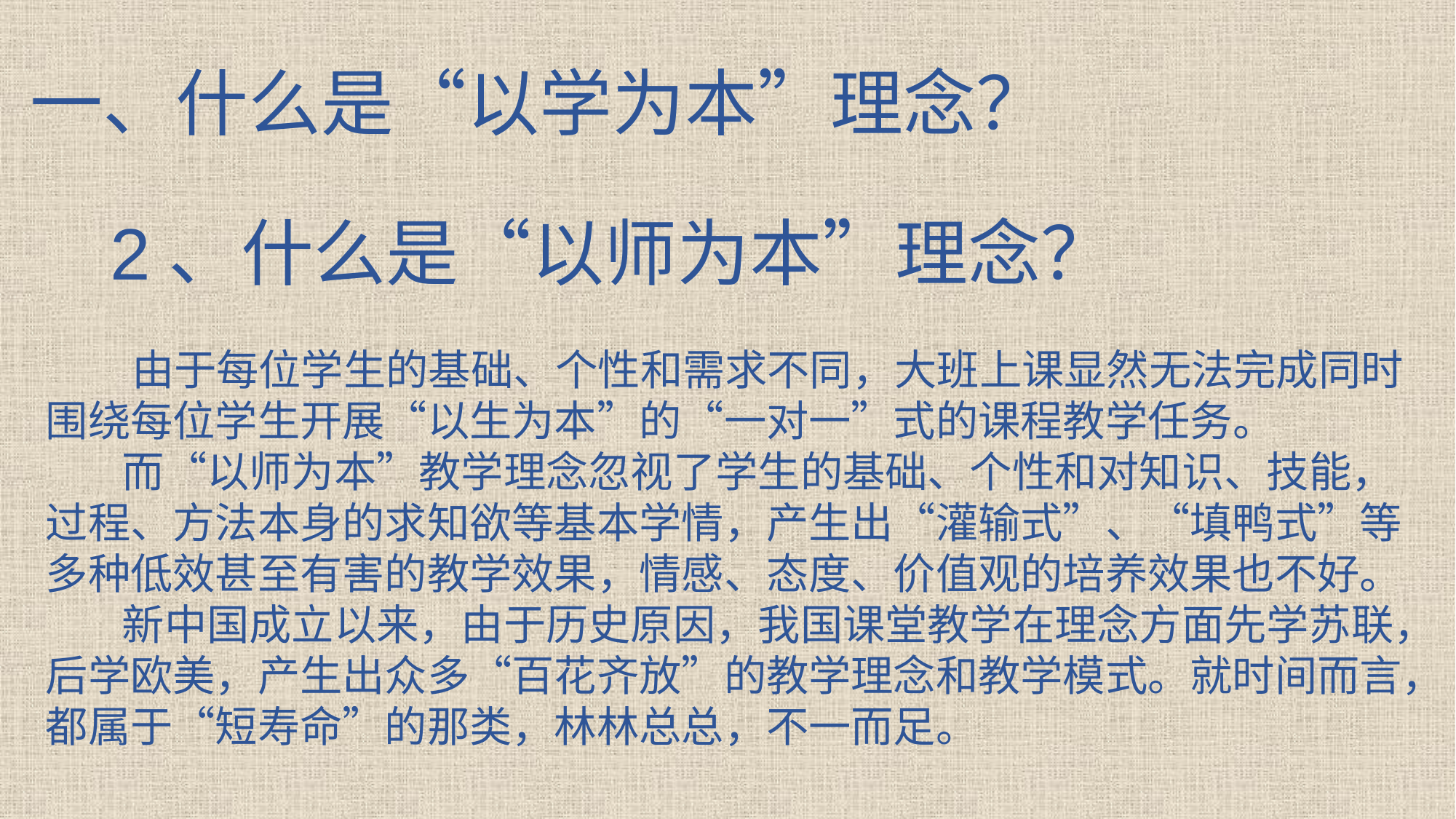

一、什么是“以学为本”理念？
2、什么是“以师为本”理念？
        由于每位学生的基础、个性和需求不同，大班上课显然无法完成同时围绕每位学生开展“以生为本”的“一对一”式的课程教学任务。
       而“以师为本”教学理念忽视了学生的基础、个性和对知识、技能，过程、方法本身的求知欲等基本学情，产生出“灌输式”、“填鸭式”等多种低效甚至有害的教学效果，情感、态度、价值观的培养效果也不好。
       新中国成立以来，由于历史原因，我国课堂教学在理念方面先学苏联，后学欧美，产生出众多“百花齐放”的教学理念和教学模式。就时间而言，都属于“短寿命”的那类，林林总总，不一而足。